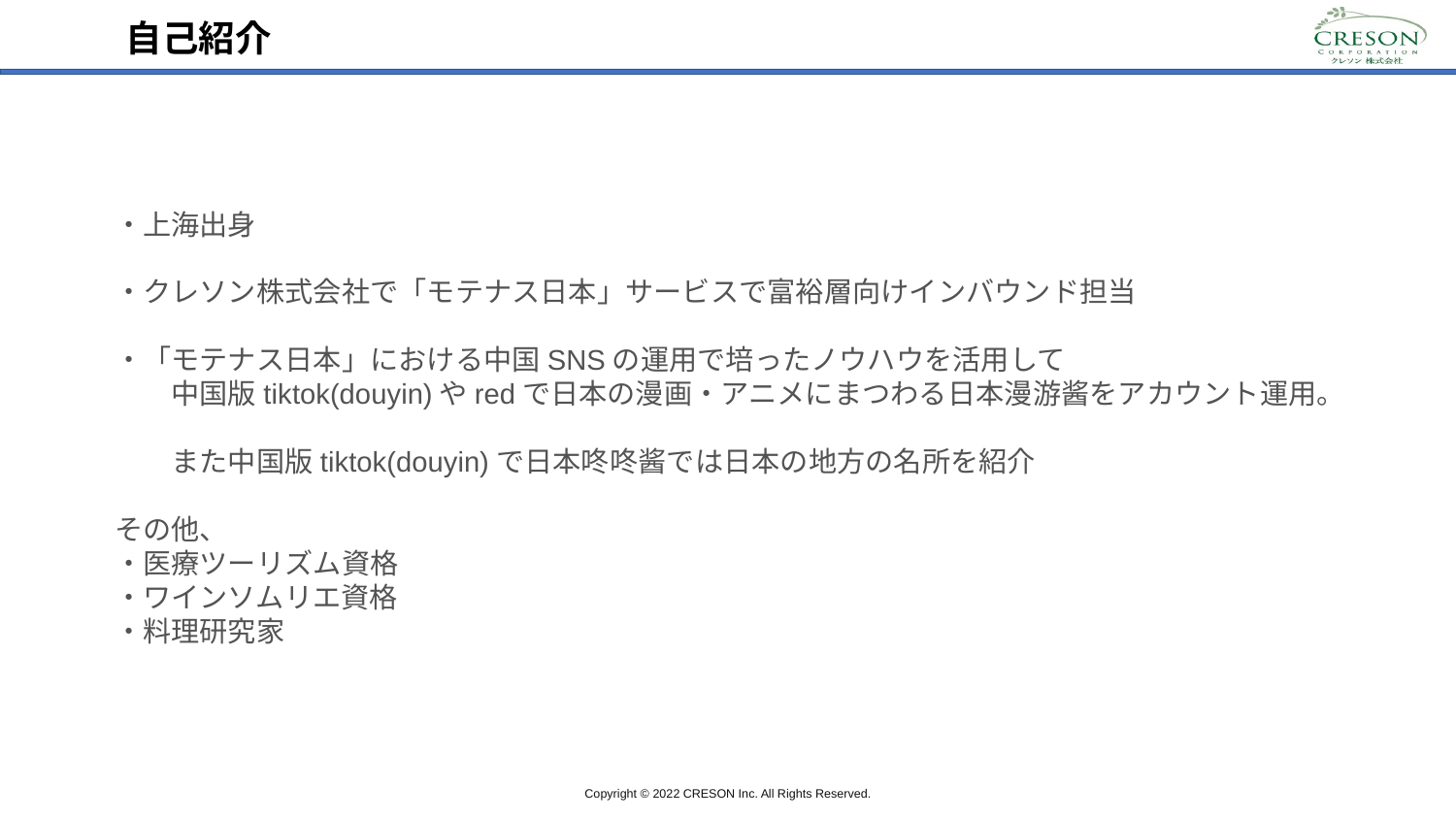

自己紹介
・上海出身

・クレソン株式会社で「モテナス日本」サービスで富裕層向けインバウンド担当

・「モテナス日本」における中国SNSの運用で培ったノウハウを活用して
　　中国版tiktok(douyin)やredで日本の漫画・アニメにまつわる日本漫游酱をアカウント運用。

　　また中国版tiktok(douyin)で日本咚咚酱では日本の地方の名所を紹介

その他、
・医療ツーリズム資格
・ワインソムリエ資格
・料理研究家